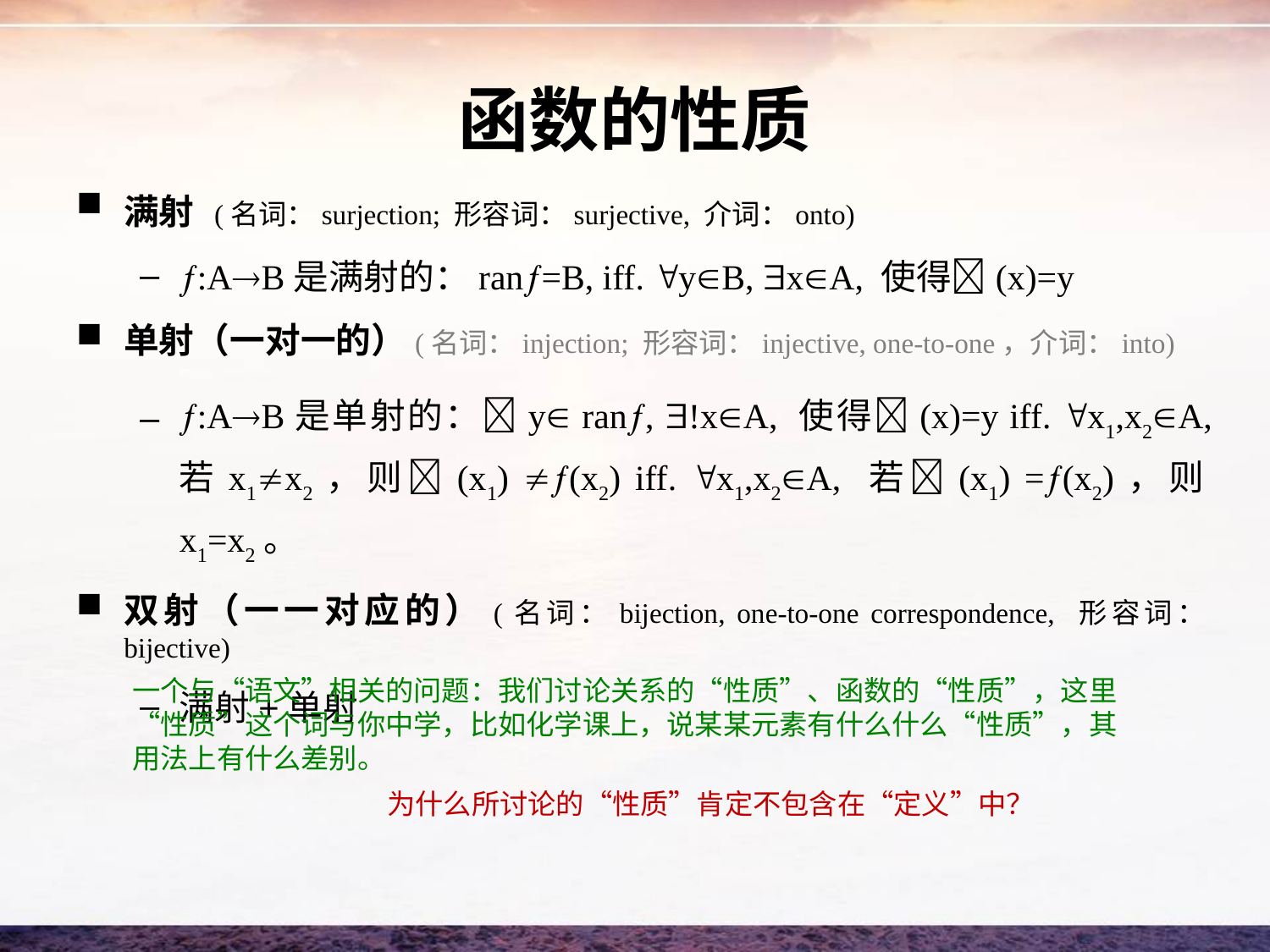

# 函数的性质
满射 (名词：surjection; 形容词：surjective, 介词：onto)
ƒ:A→B是满射的：ranƒ=B, iff. ∀y∈B, ∃x∈A, 使得ƒ(x)=y
单射（一对一的）(名词：injection; 形容词：injective, one-to-one，介词：into)
ƒ:A→B是单射的：∀y∈ ranƒ, ∃!x∈A, 使得ƒ(x)=y iff. ∀x1,x2∈A, 若x1≠x2，则ƒ(x1) ≠ƒ(x2) iff. ∀x1,x2∈A, 若ƒ(x1) =ƒ(x2)，则x1=x2。
双射（一一对应的）(名词：bijection, one-to-one correspondence, 形容词：bijective)
满射+单射

一个与“语文”相关的问题：我们讨论关系的“性质”、函数的“性质”，这里“性质”这个词与你中学，比如化学课上，说某某元素有什么什么“性质”，其用法上有什么差别。
为什么所讨论的“性质”肯定不包含在“定义”中？